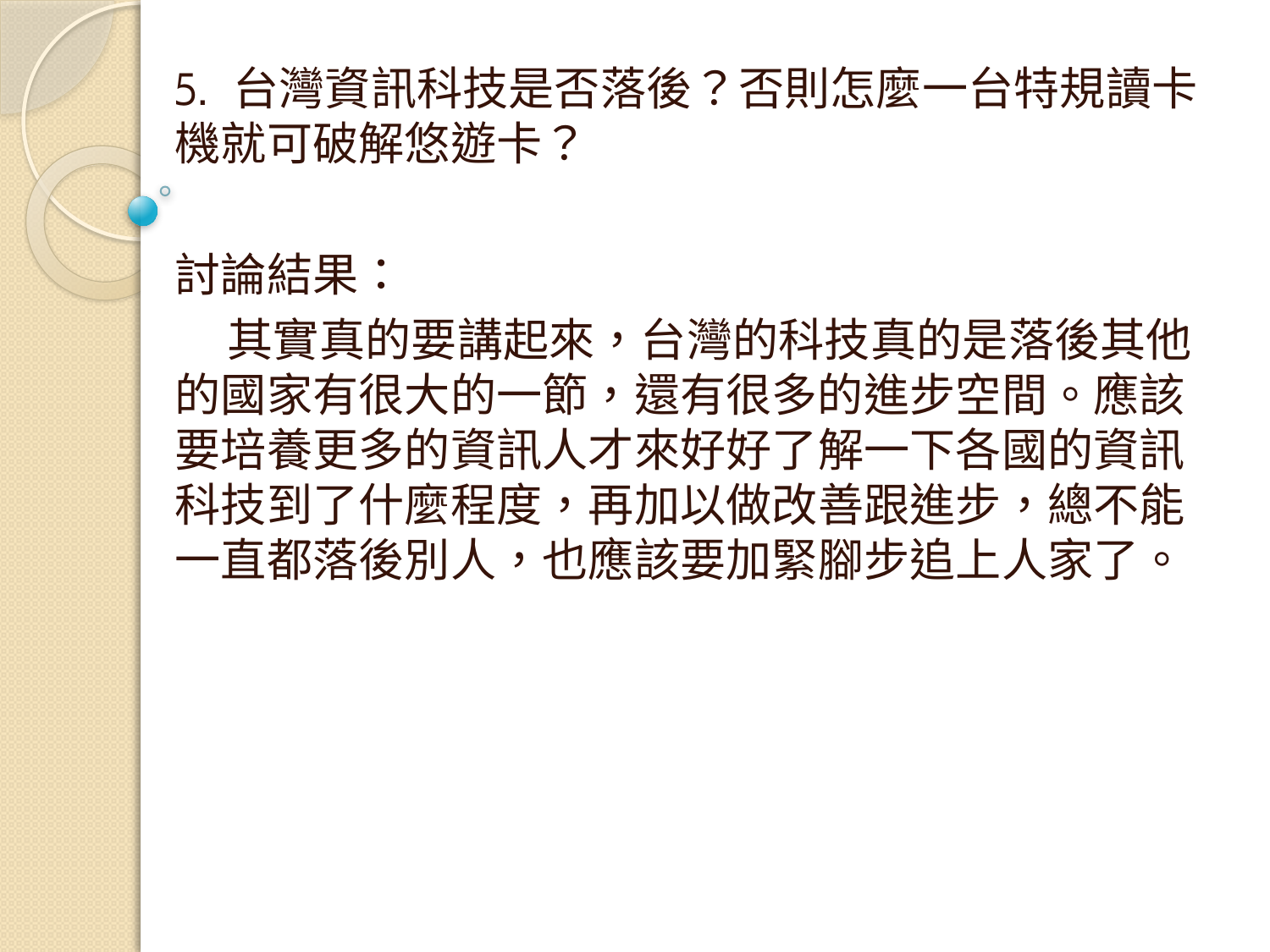

#
5. 台灣資訊科技是否落後？否則怎麼一台特規讀卡機就可破解悠遊卡？

討論結果：
    其實真的要講起來，台灣的科技真的是落後其他的國家有很大的一節，還有很多的進步空間。應該要培養更多的資訊人才來好好了解一下各國的資訊科技到了什麼程度，再加以做改善跟進步，總不能一直都落後別人，也應該要加緊腳步追上人家了。